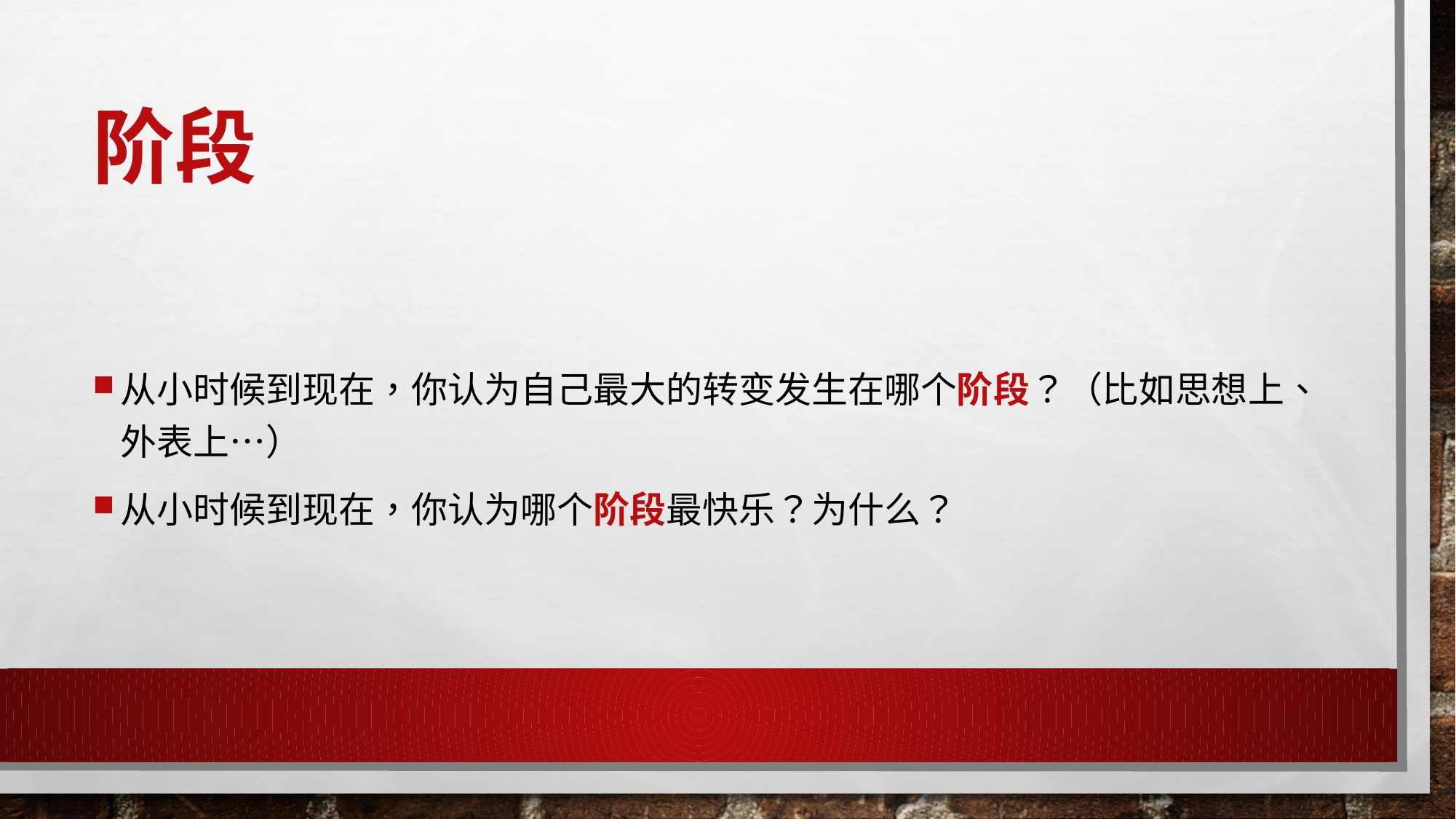

# 阶段
从小时候到现在，你认为自己最大的转变发生在哪个阶段？（比如思想上、外表上⋯）
从小时候到现在，你认为哪个阶段最快乐？为什么？